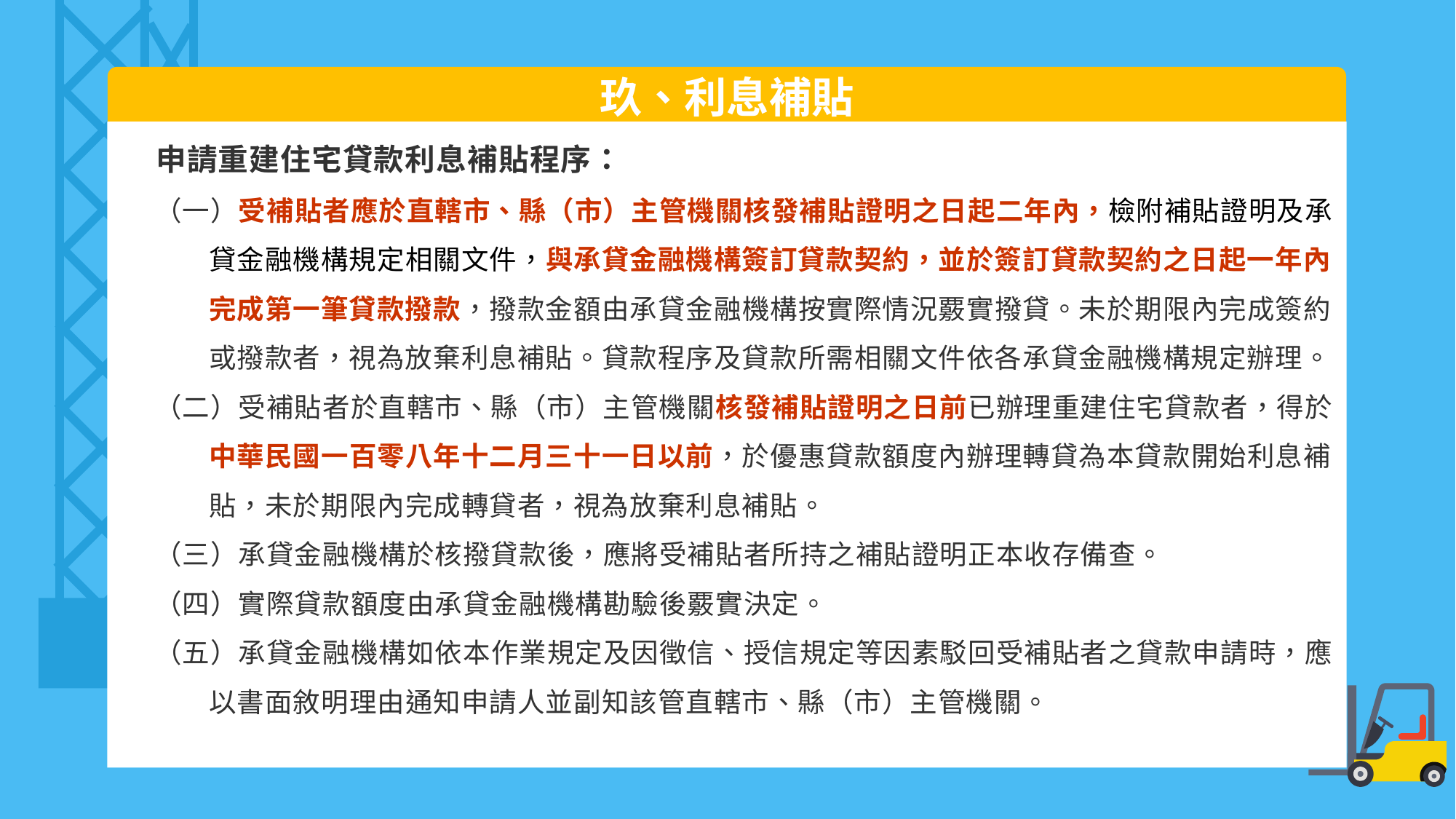

玖、利息補貼
    申請重建住宅貸款利息補貼程序：
（一）受補貼者應於直轄市、縣（市）主管機關核發補貼證明之日起二年內，檢附補貼證明及承貸金融機構規定相關文件，與承貸金融機構簽訂貸款契約，並於簽訂貸款契約之日起一年內完成第一筆貸款撥款，撥款金額由承貸金融機構按實際情況覈實撥貸。未於期限內完成簽約或撥款者，視為放棄利息補貼。貸款程序及貸款所需相關文件依各承貸金融機構規定辦理。
（二）受補貼者於直轄市、縣（市）主管機關核發補貼證明之日前已辦理重建住宅貸款者，得於中華民國一百零八年十二月三十一日以前，於優惠貸款額度內辦理轉貸為本貸款開始利息補貼，未於期限內完成轉貸者，視為放棄利息補貼。
（三）承貸金融機構於核撥貸款後，應將受補貼者所持之補貼證明正本收存備查。
（四）實際貸款額度由承貸金融機構勘驗後覈實決定。
（五）承貸金融機構如依本作業規定及因徵信、授信規定等因素駁回受補貼者之貸款申請時，應以書面敘明理由通知申請人並副知該管直轄市、縣（市）主管機關。